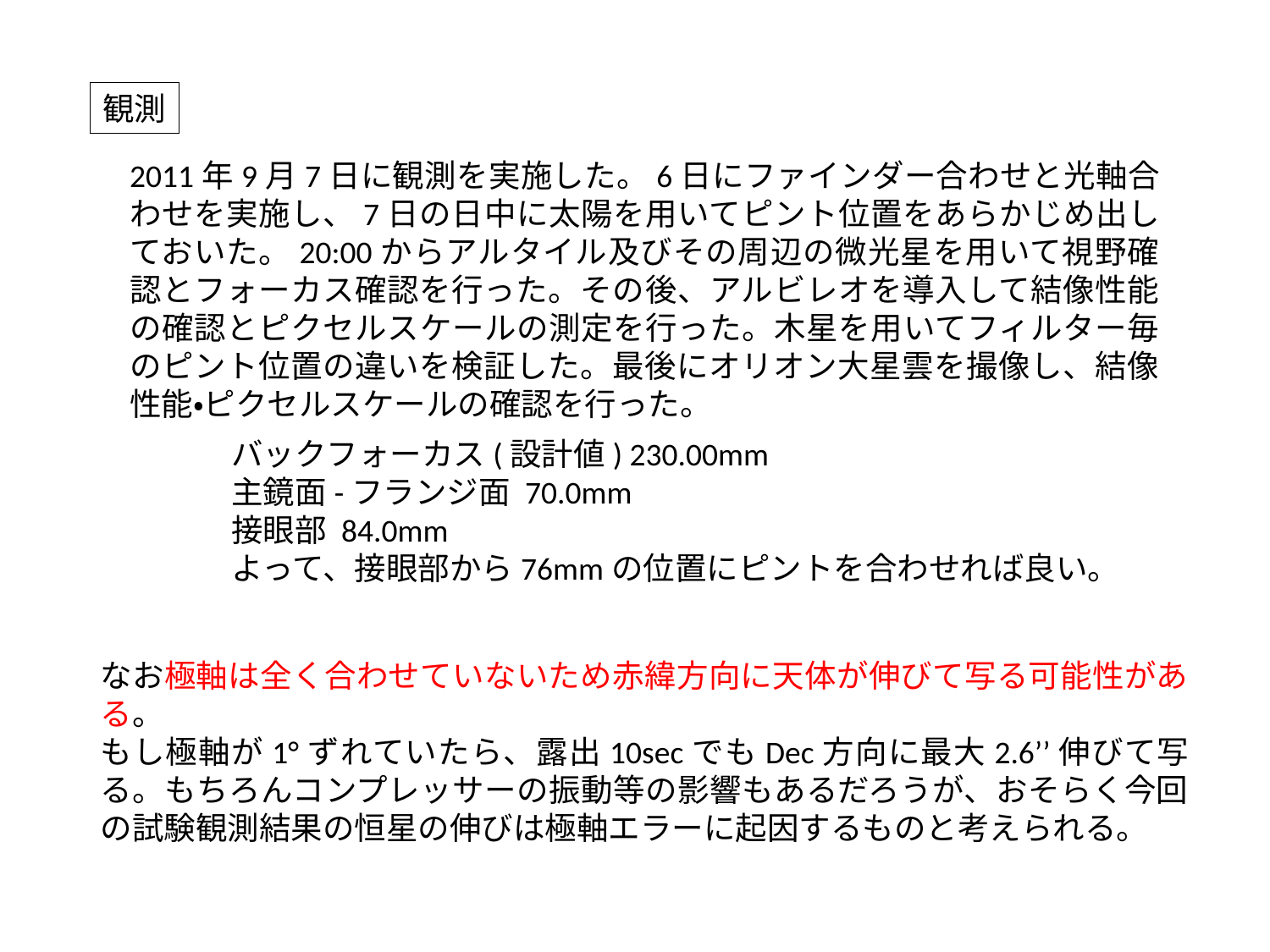

観測
2011年9月7日に観測を実施した。6日にファインダー合わせと光軸合わせを実施し、7日の日中に太陽を用いてピント位置をあらかじめ出しておいた。20:00からアルタイル及びその周辺の微光星を用いて視野確認とフォーカス確認を行った。その後、アルビレオを導入して結像性能の確認とピクセルスケールの測定を行った。木星を用いてフィルター毎のピント位置の違いを検証した。最後にオリオン大星雲を撮像し、結像性能・ピクセルスケールの確認を行った。
バックフォーカス(設計値) 230.00mm
主鏡面-フランジ面 70.0mm
接眼部 84.0mm
よって、接眼部から76mmの位置にピントを合わせれば良い。
なお極軸は全く合わせていないため赤緯方向に天体が伸びて写る可能性がある。
もし極軸が1°ずれていたら、露出10secでもDec方向に最大2.6’’伸びて写る。もちろんコンプレッサーの振動等の影響もあるだろうが、おそらく今回の試験観測結果の恒星の伸びは極軸エラーに起因するものと考えられる。